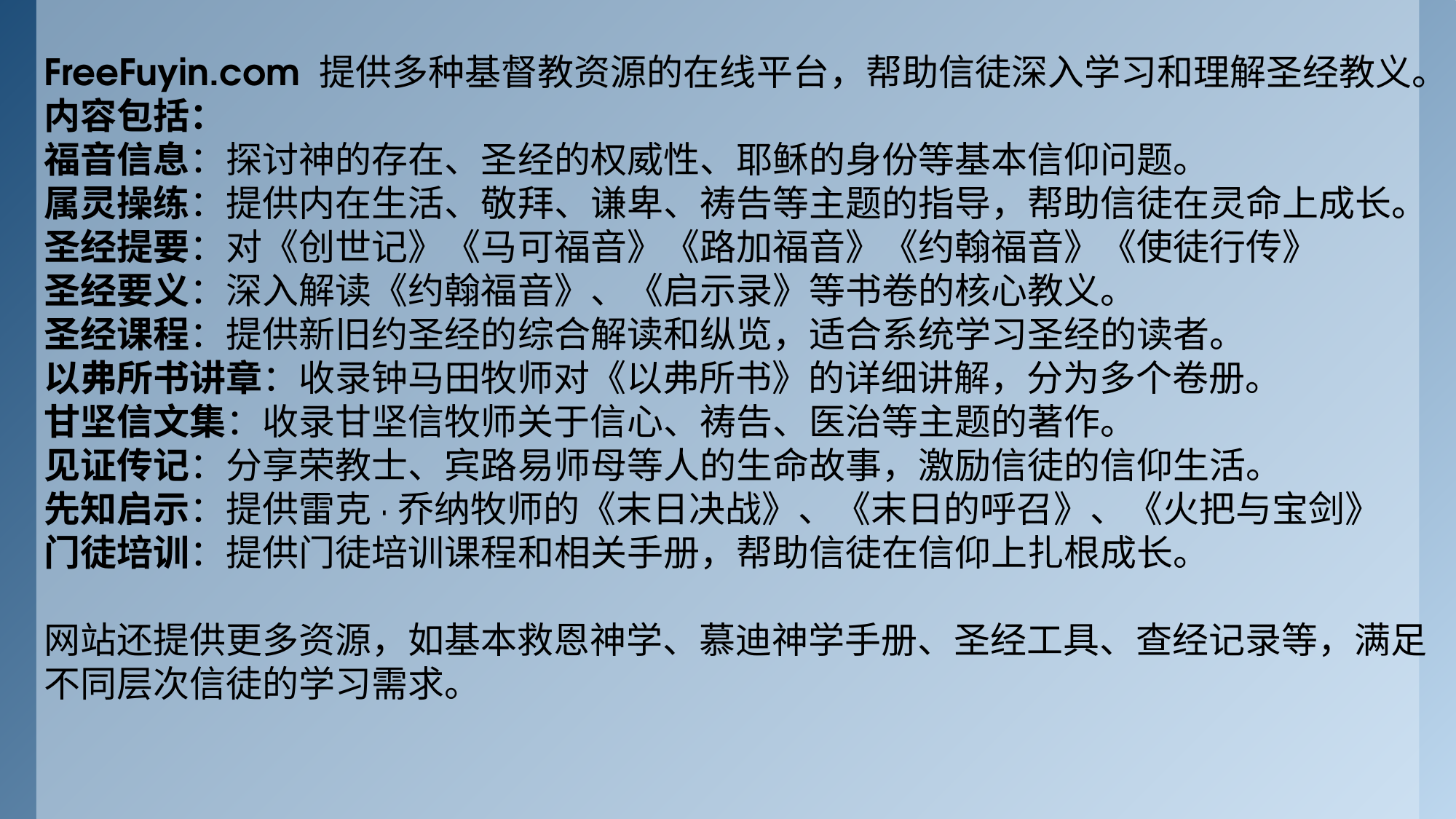

FreeFuyin.com 提供多种基督教资源的在线平台，帮助信徒深入学习和理解圣经教义。
内容包括：
福音信息：探讨神的存在、圣经的权威性、耶稣的身份等基本信仰问题。
属灵操练：提供内在生活、敬拜、谦卑、祷告等主题的指导，帮助信徒在灵命上成长。
圣经提要：对《创世记》《马可福音》《路加福音》《约翰福音》《使徒行传》
圣经要义：深入解读《约翰福音》、《启示录》等书卷的核心教义。
圣经课程：提供新旧约圣经的综合解读和纵览，适合系统学习圣经的读者。
以弗所书讲章：收录钟马田牧师对《以弗所书》的详细讲解，分为多个卷册。
甘坚信文集：收录甘坚信牧师关于信心、祷告、医治等主题的著作。
见证传记：分享荣教士、宾路易师母等人的生命故事，激励信徒的信仰生活。
先知启示：提供雷克·乔纳牧师的《末日决战》、《末日的呼召》、《火把与宝剑》
门徒培训：提供门徒培训课程和相关手册，帮助信徒在信仰上扎根成长。

网站还提供更多资源，如基本救恩神学、慕迪神学手册、圣经工具、查经记录等，满足不同层次信徒的学习需求。